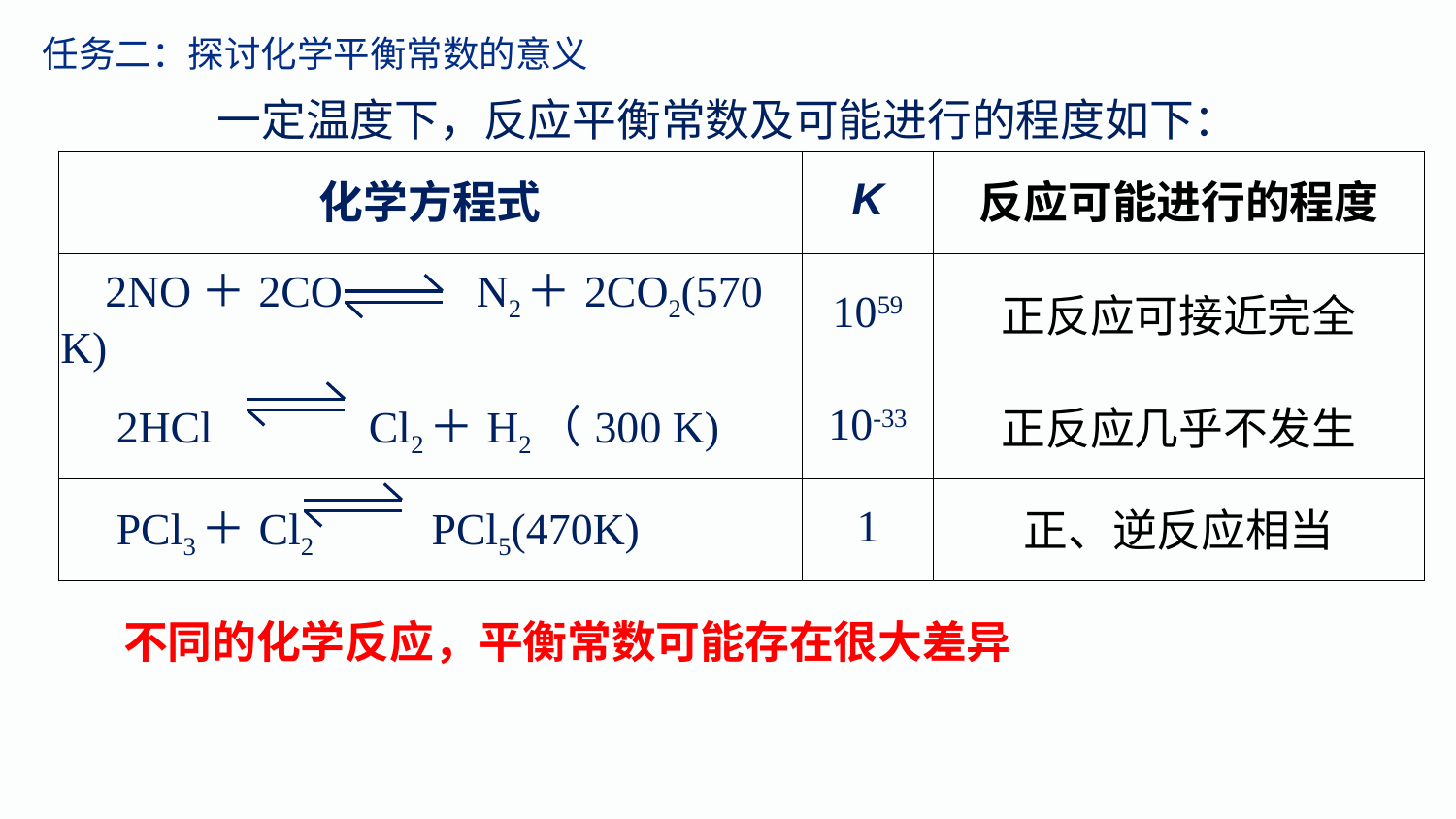

任务二：探讨化学平衡常数的意义
一定温度下，反应平衡常数及可能进行的程度如下：
| 化学方程式 | K | 反应可能进行的程度 |
| --- | --- | --- |
| 2NO＋2CO N2＋2CO2(570 K) | 1059 | 正反应可接近完全 |
| 2HCl Cl2＋H2（300 K) | 10-33 | 正反应几乎不发生 |
| PCl3＋Cl2 PCl5(470K) | 1 | 正、逆反应相当 |
不同的化学反应，平衡常数可能存在很大差异